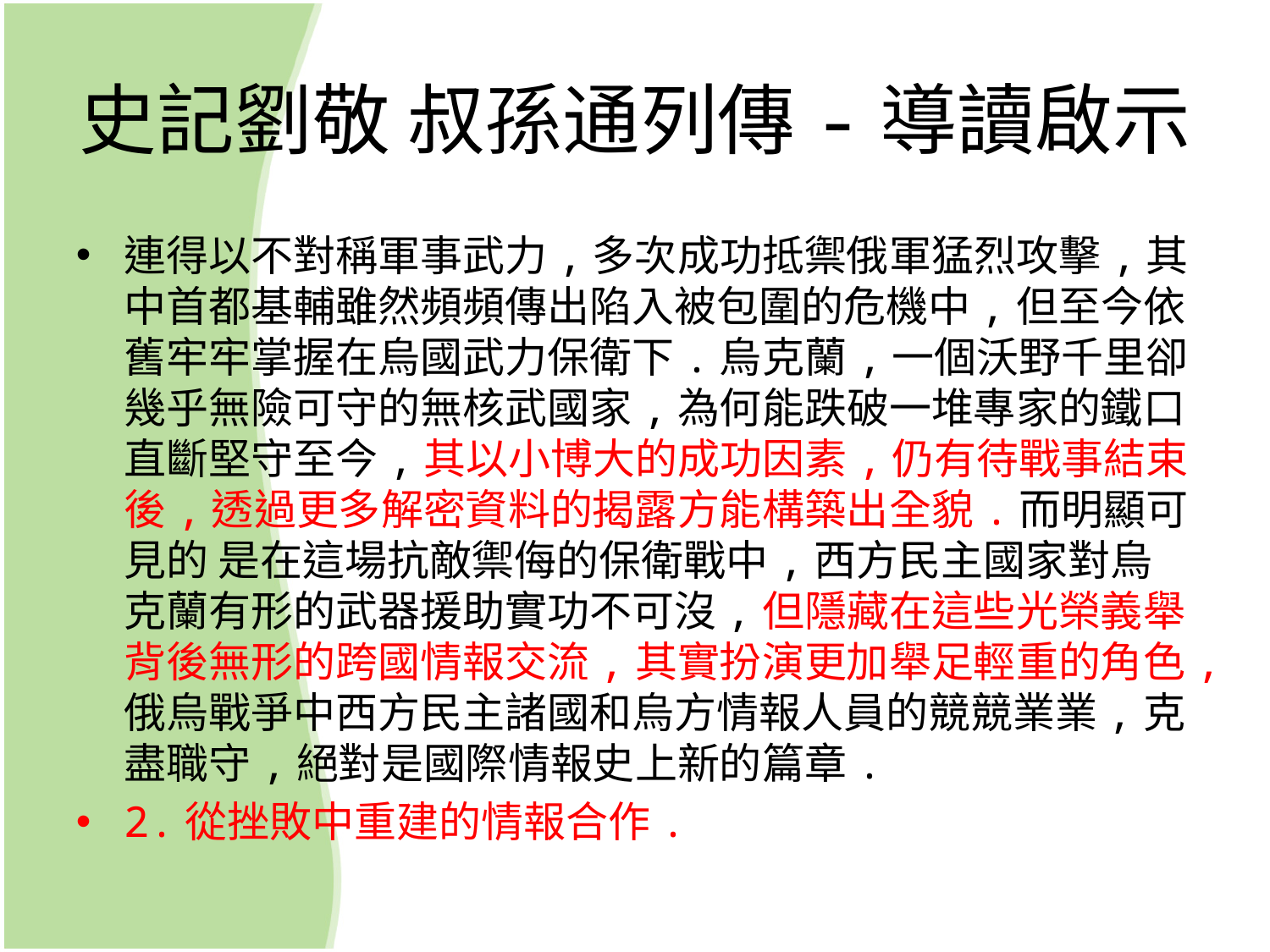

# 史記劉敬 叔孫通列傳-導讀啟示
連得以不對稱軍事武力,多次成功抵禦俄軍猛烈攻擊,其中首都基輔雖然頻頻傳出陷入被包圍的危機中,但至今依舊牢牢掌握在烏國武力保衛下.烏克蘭,一個沃野千里卻 幾乎無險可守的無核武國家,為何能跌破一堆專家的鐵口直斷堅守至今,其以小博大的成功因素,仍有待戰事結束後,透過更多解密資料的揭露方能構築出全貌.而明顯可見的 是在這場抗敵禦侮的保衛戰中,西方民主國家對烏克蘭有形的武器援助實功不可沒,但隱藏在這些光榮義舉背後無形的跨國情報交流,其實扮演更加舉足輕重的角色,俄烏戰爭中西方民主諸國和烏方情報人員的競競業業,克盡職守,絕對是國際情報史上新的篇章.
2.從挫敗中重建的情報合作.